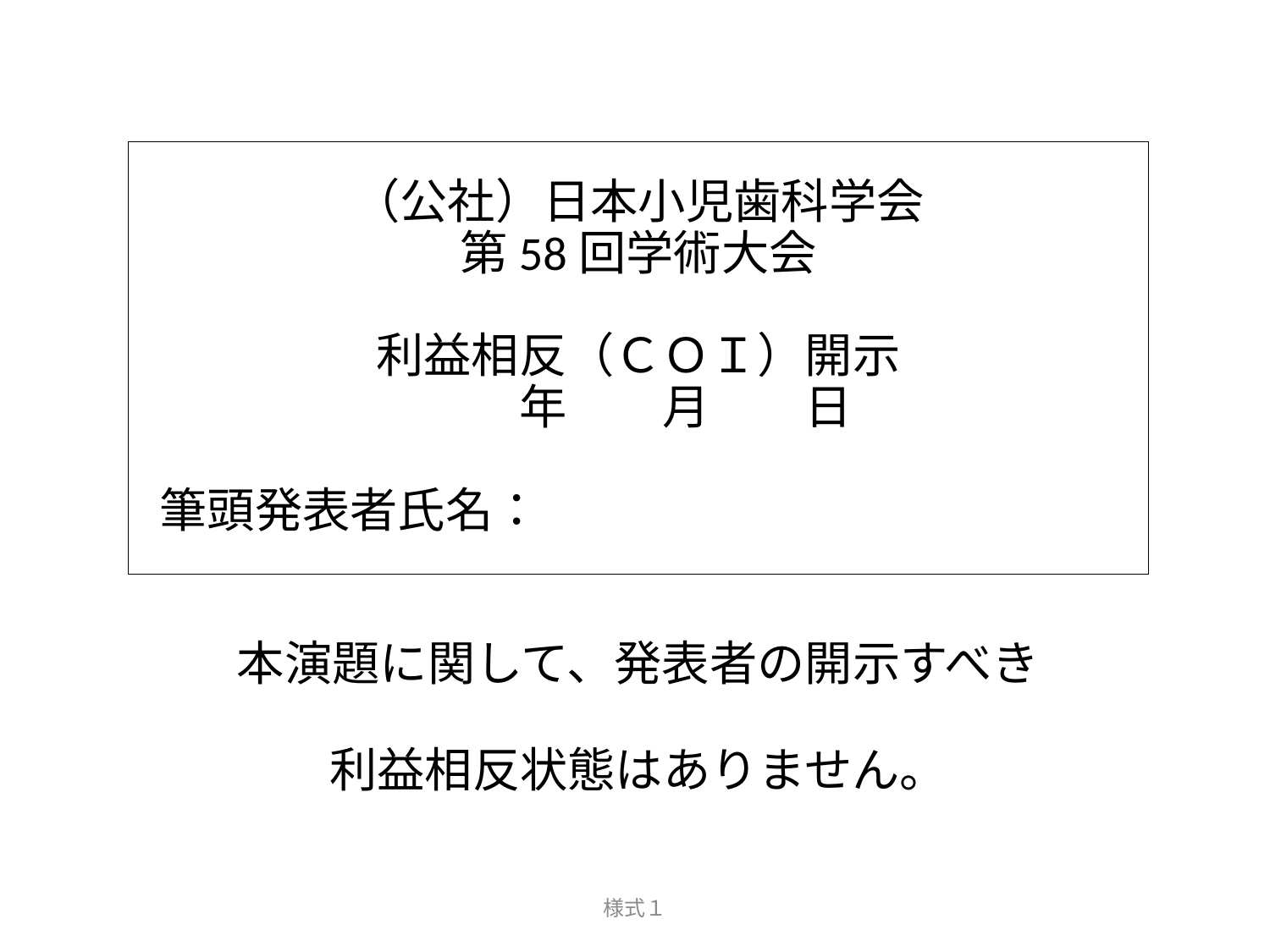

# （公社）日本小児歯科学会 第58回学術大会 利益相反（ＣＯＩ）開示 　　年　　月　　日
筆頭発表者氏名：
本演題に関して、発表者の開示すべき

利益相反状態はありません。
様式１